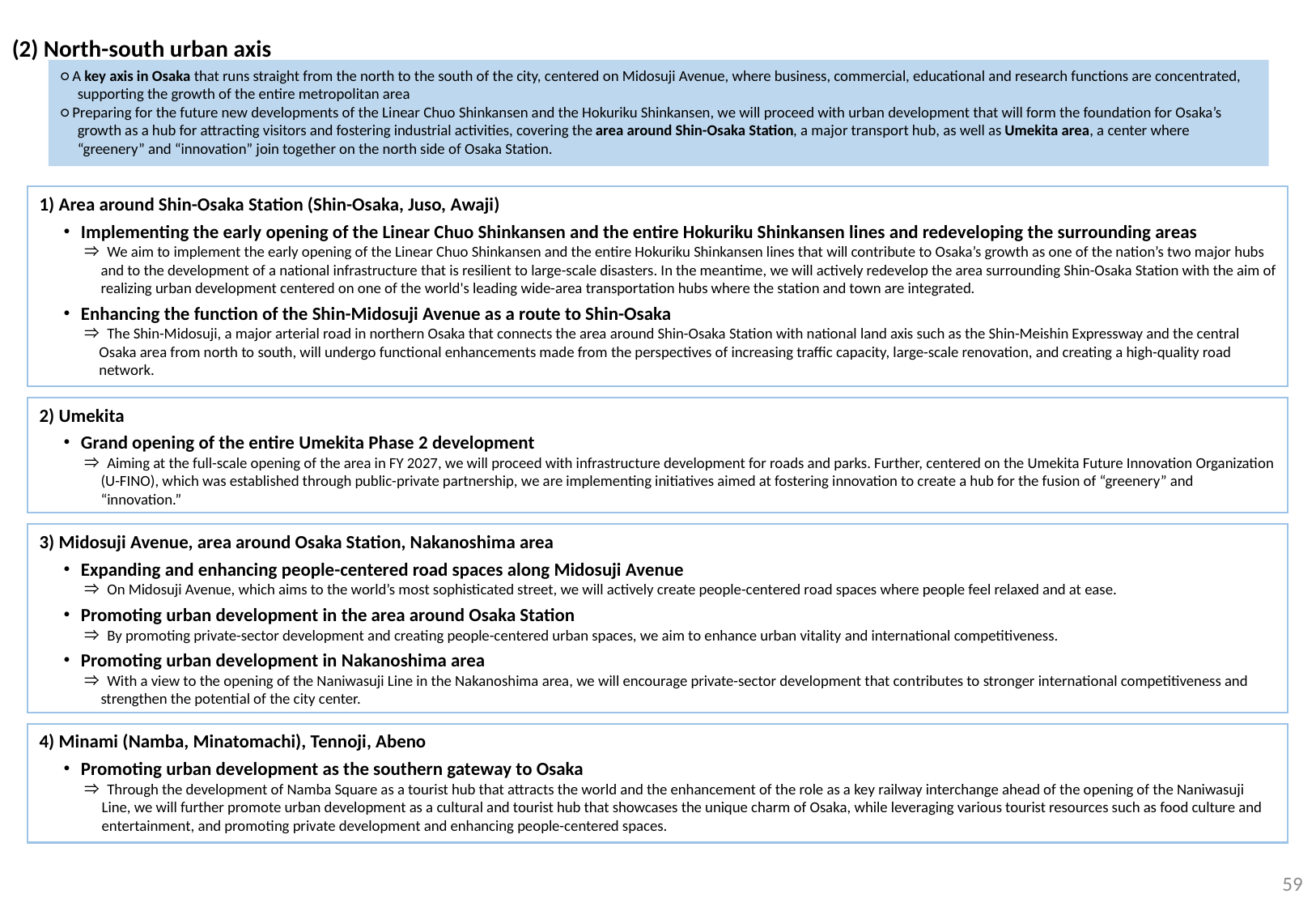

(2) North-south urban axis
○ A key axis in Osaka that runs straight from the north to the south of the city, centered on Midosuji Avenue, where business, commercial, educational and research functions are concentrated, supporting the growth of the entire metropolitan area
○ Preparing for the future new developments of the Linear Chuo Shinkansen and the Hokuriku Shinkansen, we will proceed with urban development that will form the foundation for Osaka’s growth as a hub for attracting visitors and fostering industrial activities, covering the area around Shin-Osaka Station, a major transport hub, as well as Umekita area, a center where “greenery” and “innovation” join together on the north side of Osaka Station.
1) Area around Shin-Osaka Station (Shin-Osaka, Juso, Awaji)
　・Implementing the early opening of the Linear Chuo Shinkansen and the entire Hokuriku Shinkansen lines and redeveloping the surrounding areas
　　　⇒ We aim to implement the early opening of the Linear Chuo Shinkansen and the entire Hokuriku Shinkansen lines that will contribute to Osaka’s growth as one of the nation’s two major hubs and to the development of a national infrastructure that is resilient to large-scale disasters. In the meantime, we will actively redevelop the area surrounding Shin-Osaka Station with the aim of realizing urban development centered on one of the world's leading wide-area transportation hubs where the station and town are integrated.
　・Enhancing the function of the Shin-Midosuji Avenue as a route to Shin-Osaka
　　　⇒ The Shin-Midosuji, a major arterial road in northern Osaka that connects the area around Shin-Osaka Station with national land axis such as the Shin-Meishin Expressway and the central Osaka area from north to south, will undergo functional enhancements made from the perspectives of increasing traffic capacity, large-scale renovation, and creating a high-quality road network.

2) Umekita
　・Grand opening of the entire Umekita Phase 2 development
　　　⇒ Aiming at the full-scale opening of the area in FY 2027, we will proceed with infrastructure development for roads and parks. Further, centered on the Umekita Future Innovation Organization (U-FINO), which was established through public-private partnership, we are implementing initiatives aimed at fostering innovation to create a hub for the fusion of “greenery” and “innovation.”

3) Midosuji Avenue, area around Osaka Station, Nakanoshima area
　・Expanding and enhancing people-centered road spaces along Midosuji Avenue
　　　⇒ On Midosuji Avenue, which aims to the world’s most sophisticated street, we will actively create people-centered road spaces where people feel relaxed and at ease.
　・Promoting urban development in the area around Osaka Station
　　　⇒ By promoting private-sector development and creating people-centered urban spaces, we aim to enhance urban vitality and international competitiveness.
　・Promoting urban development in Nakanoshima area
　　　⇒ With a view to the opening of the Naniwasuji Line in the Nakanoshima area, we will encourage private-sector development that contributes to stronger international competitiveness and strengthen the potential of the city center.
4) Minami (Namba, Minatomachi), Tennoji, Abeno
　・Promoting urban development as the southern gateway to Osaka
　　　⇒ Through the development of Namba Square as a tourist hub that attracts the world and the enhancement of the role as a key railway interchange ahead of the opening of the Naniwasuji Line, we will further promote urban development as a cultural and tourist hub that showcases the unique charm of Osaka, while leveraging various tourist resources such as food culture and entertainment, and promoting private development and enhancing people-centered spaces.
59